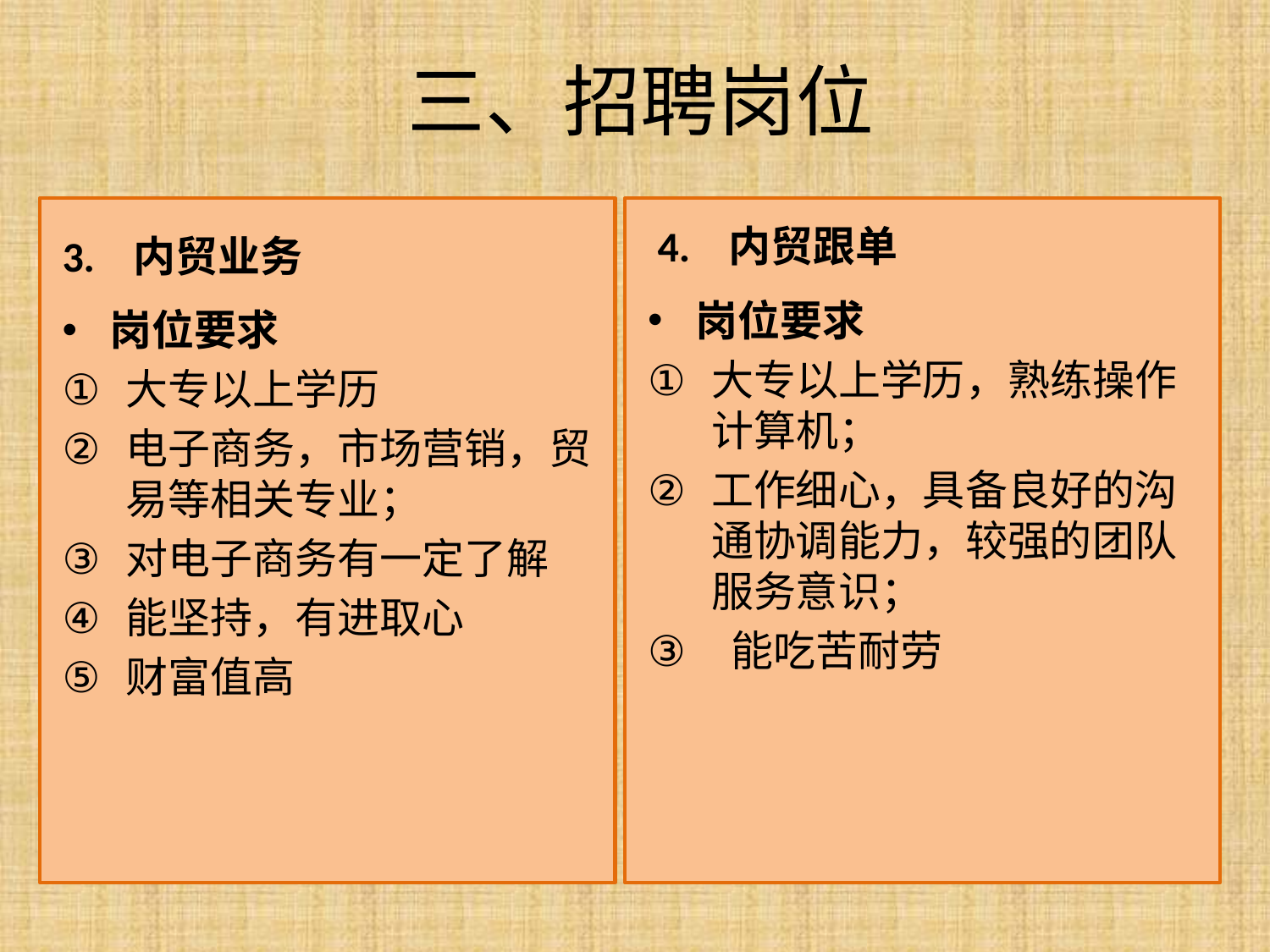

# 三、招聘岗位
4.   内贸跟单

3.   内贸业务

岗位要求
大专以上学历
电子商务，市场营销，贸易等相关专业；
对电子商务有一定了解
能坚持，有进取心
财富值高

岗位要求
大专以上学历，熟练操作计算机；
工作细心，具备良好的沟通协调能力，较强的团队服务意识；
 能吃苦耐劳